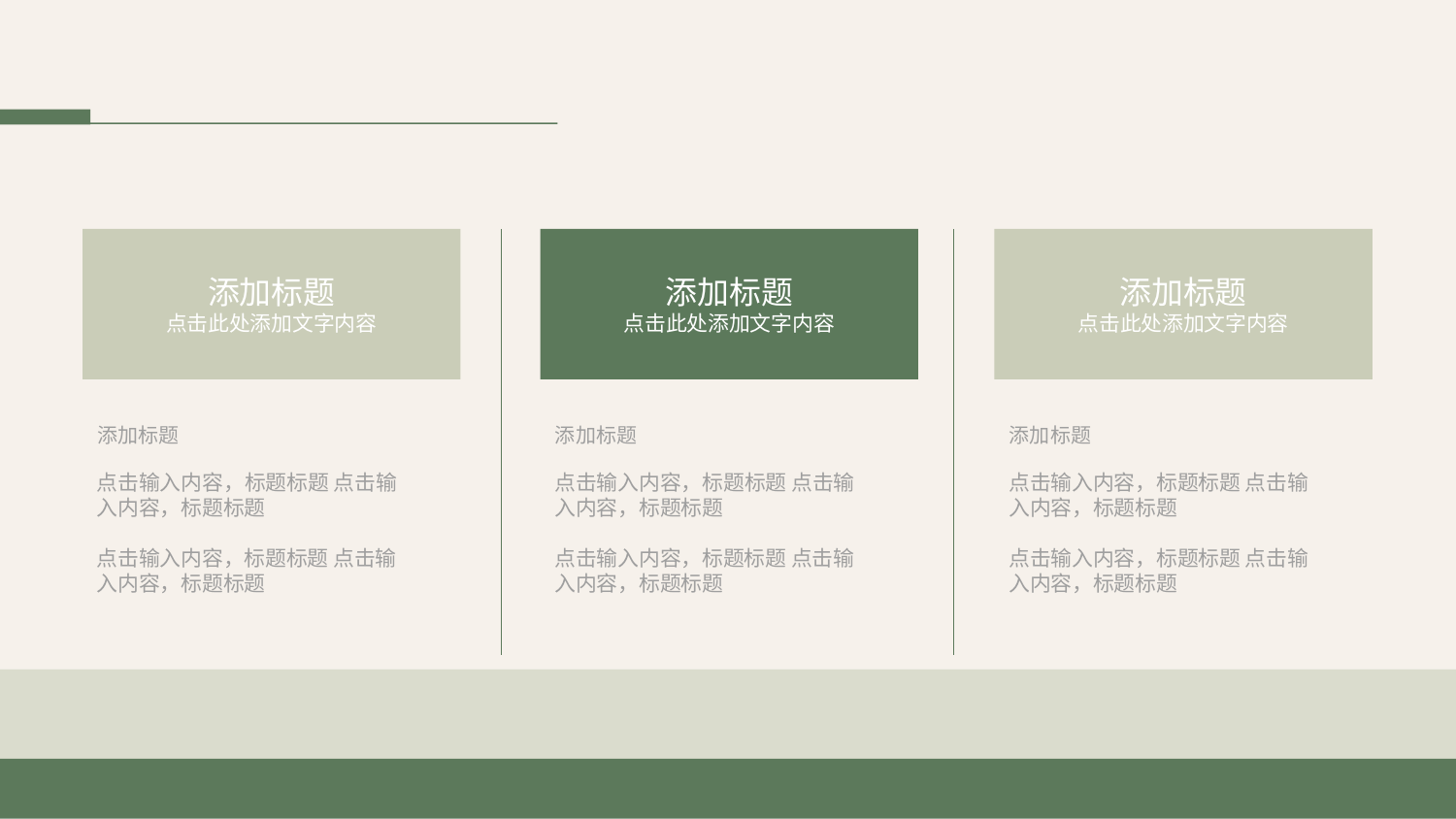

#
添加标题
点击此处添加文字内容
添加标题
点击此处添加文字内容
添加标题
点击此处添加文字内容
添加标题
点击输入内容，标题标题 点击输入内容，标题标题

点击输入内容，标题标题 点击输入内容，标题标题
添加标题
点击输入内容，标题标题 点击输入内容，标题标题

点击输入内容，标题标题 点击输入内容，标题标题
添加标题
点击输入内容，标题标题 点击输入内容，标题标题

点击输入内容，标题标题 点击输入内容，标题标题